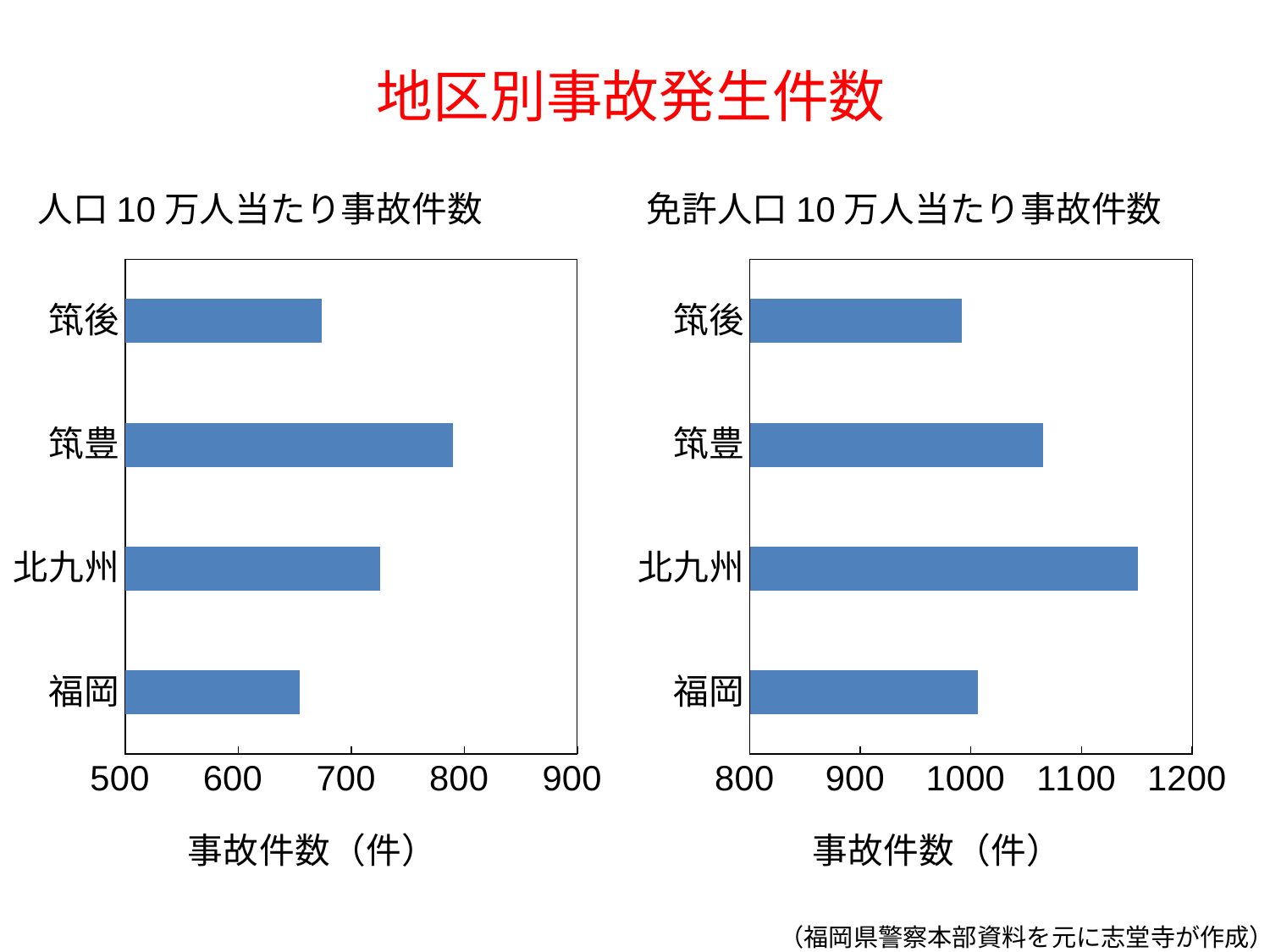

# 地区別事故発生件数
人口10万人当たり事故件数
免許人口10万人当たり事故件数

### Chart

| Category | 系列 1 |
|---|---|
| 福岡 | 654.085595519213 |
| 北九州 | 725.8992941531726 |
| 筑豊 | 790.3423098933823 |
| 筑後 | 673.7451928305208 |

### Chart

| Category | 系列 1 |
|---|---|
| 福岡 | 1006.0725767477045 |
| 北九州 | 1151.1309914990143 |
| 筑豊 | 1064.9494934728903 |
| 筑後 | 991.409722070686 |
（福岡県警察本部資料を元に志堂寺が作成）